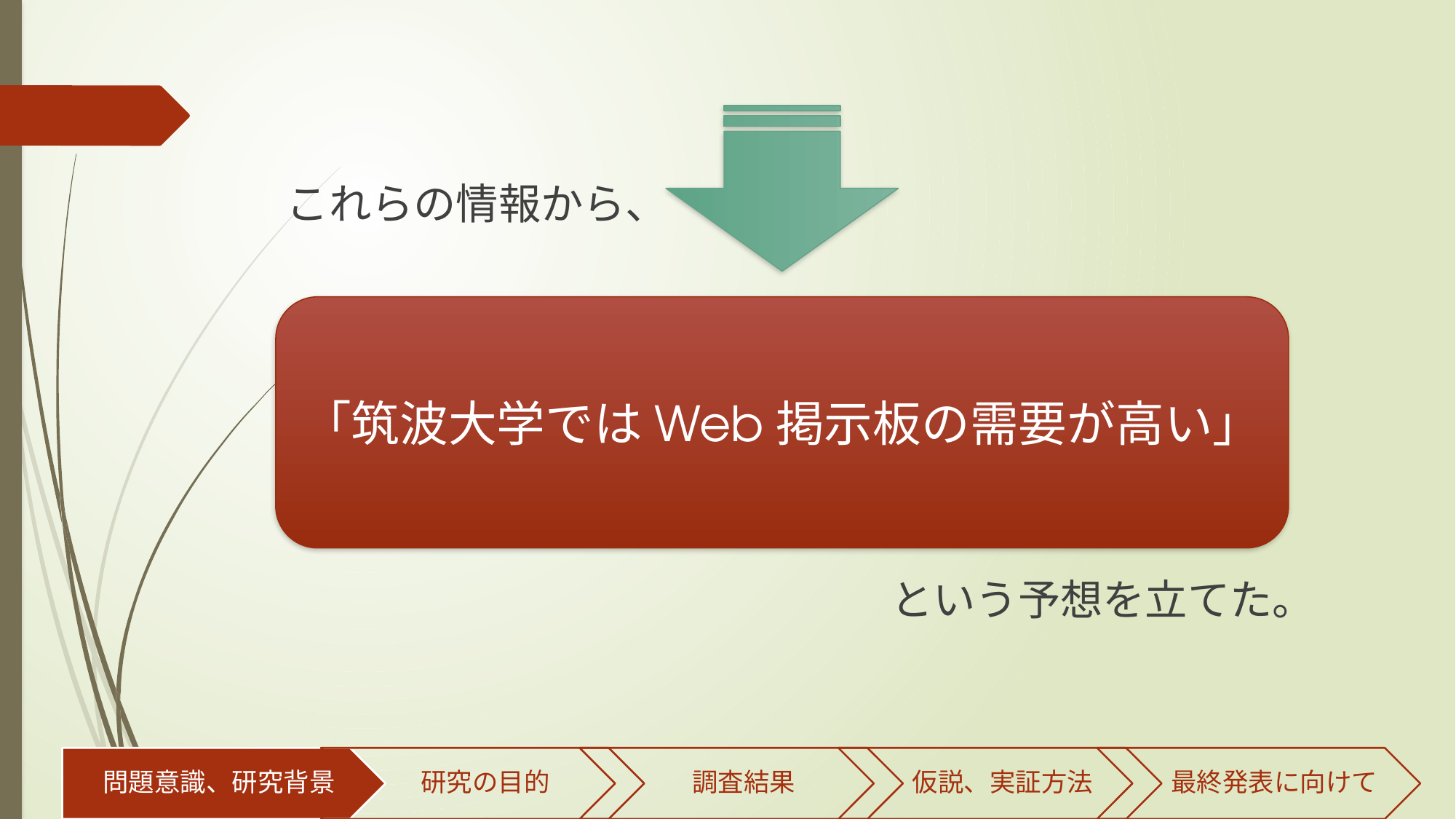

これらの情報から、

という予想を立てた。
「筑波大学ではWeb掲示板の需要が高い」
問題意識、研究背景
研究の目的
調査結果
仮説、実証方法
　最終発表に向けて